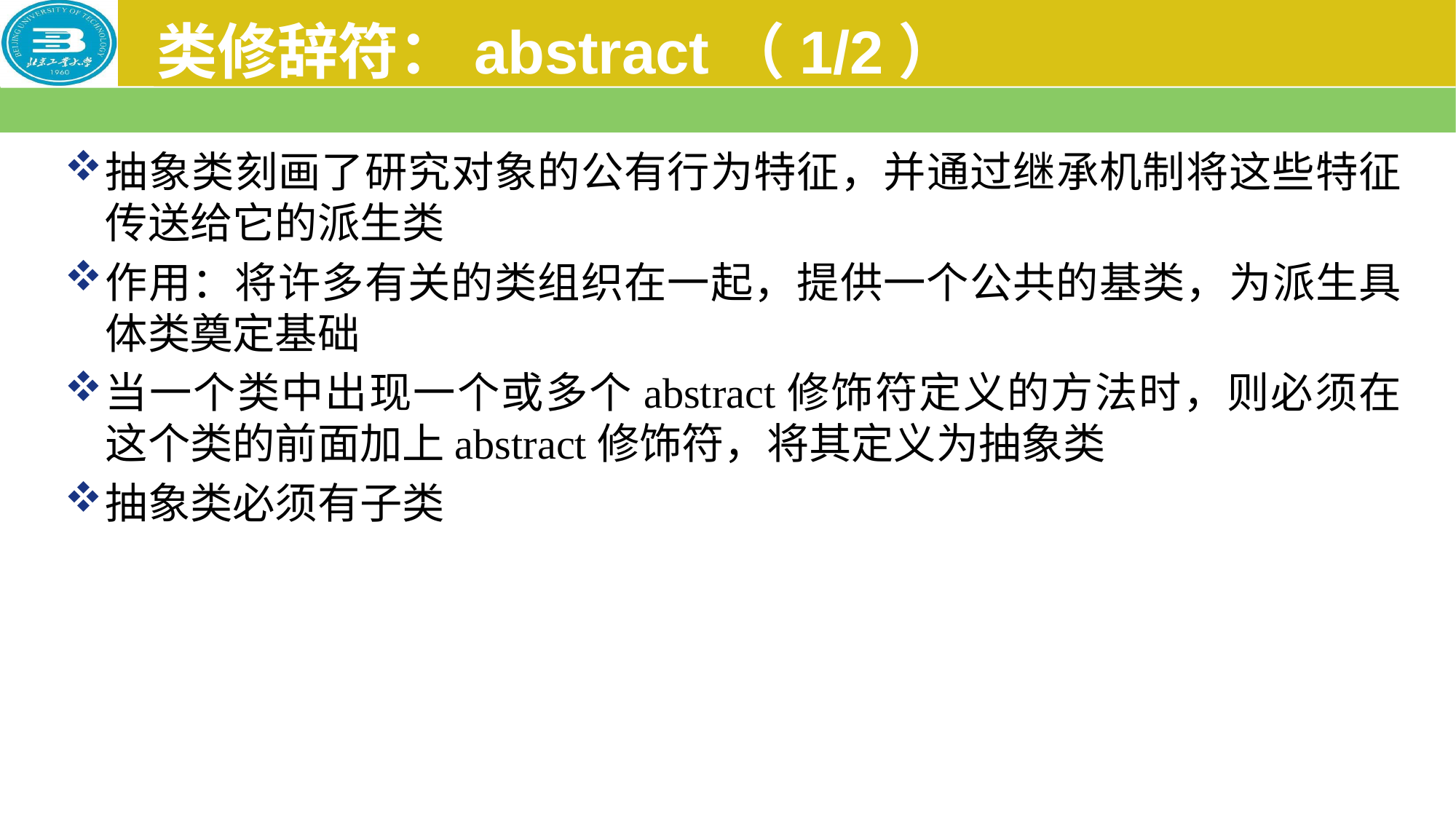

# 类修辞符：abstract（1/2）
抽象类刻画了研究对象的公有行为特征，并通过继承机制将这些特征传送给它的派生类
作用：将许多有关的类组织在一起，提供一个公共的基类，为派生具体类奠定基础
当一个类中出现一个或多个abstract修饰符定义的方法时，则必须在这个类的前面加上abstract修饰符，将其定义为抽象类
抽象类必须有子类